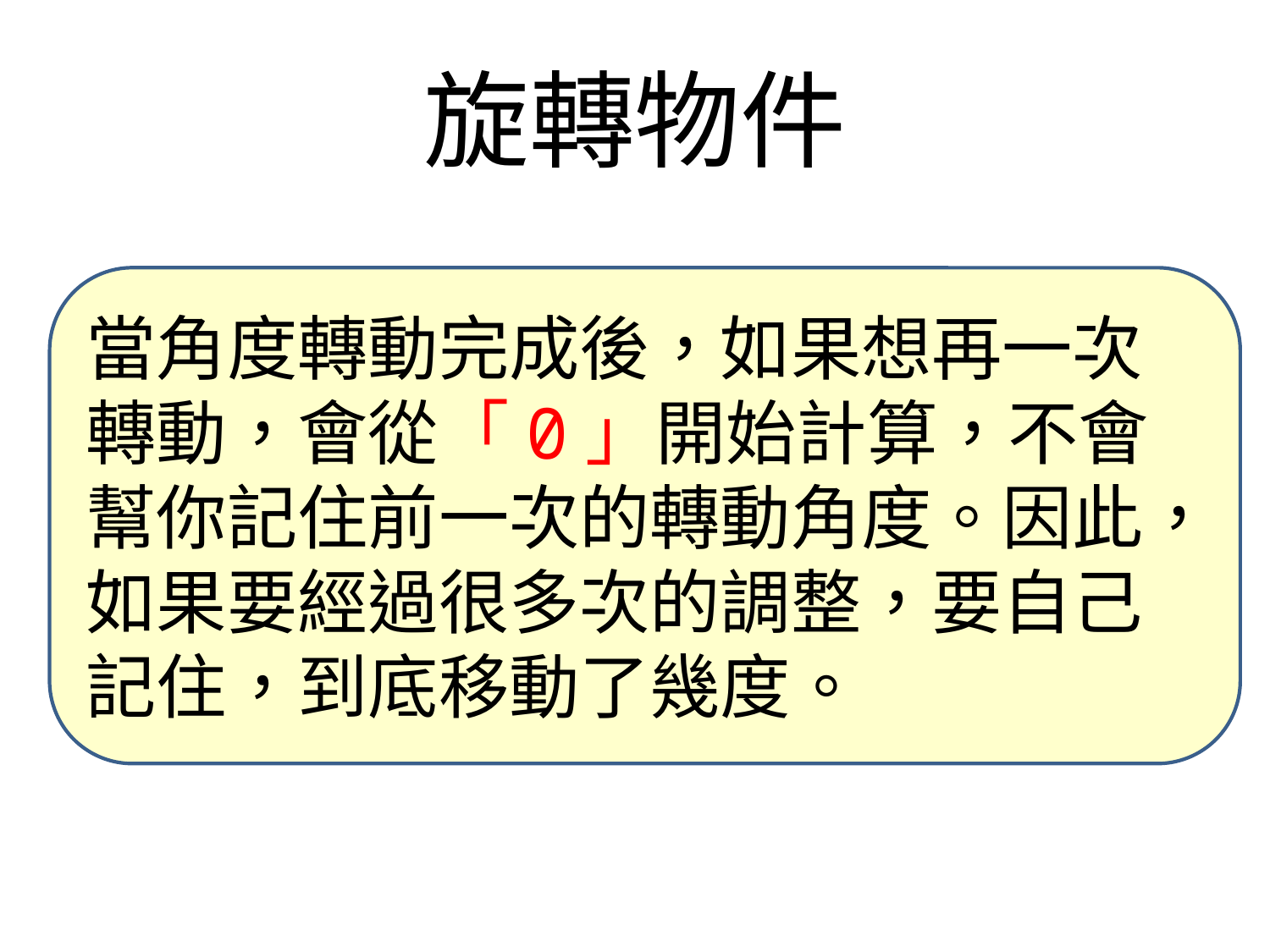

# 旋轉物件
當角度轉動完成後，如果想再一次轉動，會從「0」開始計算，不會幫你記住前一次的轉動角度。因此，如果要經過很多次的調整，要自己記住，到底移動了幾度。